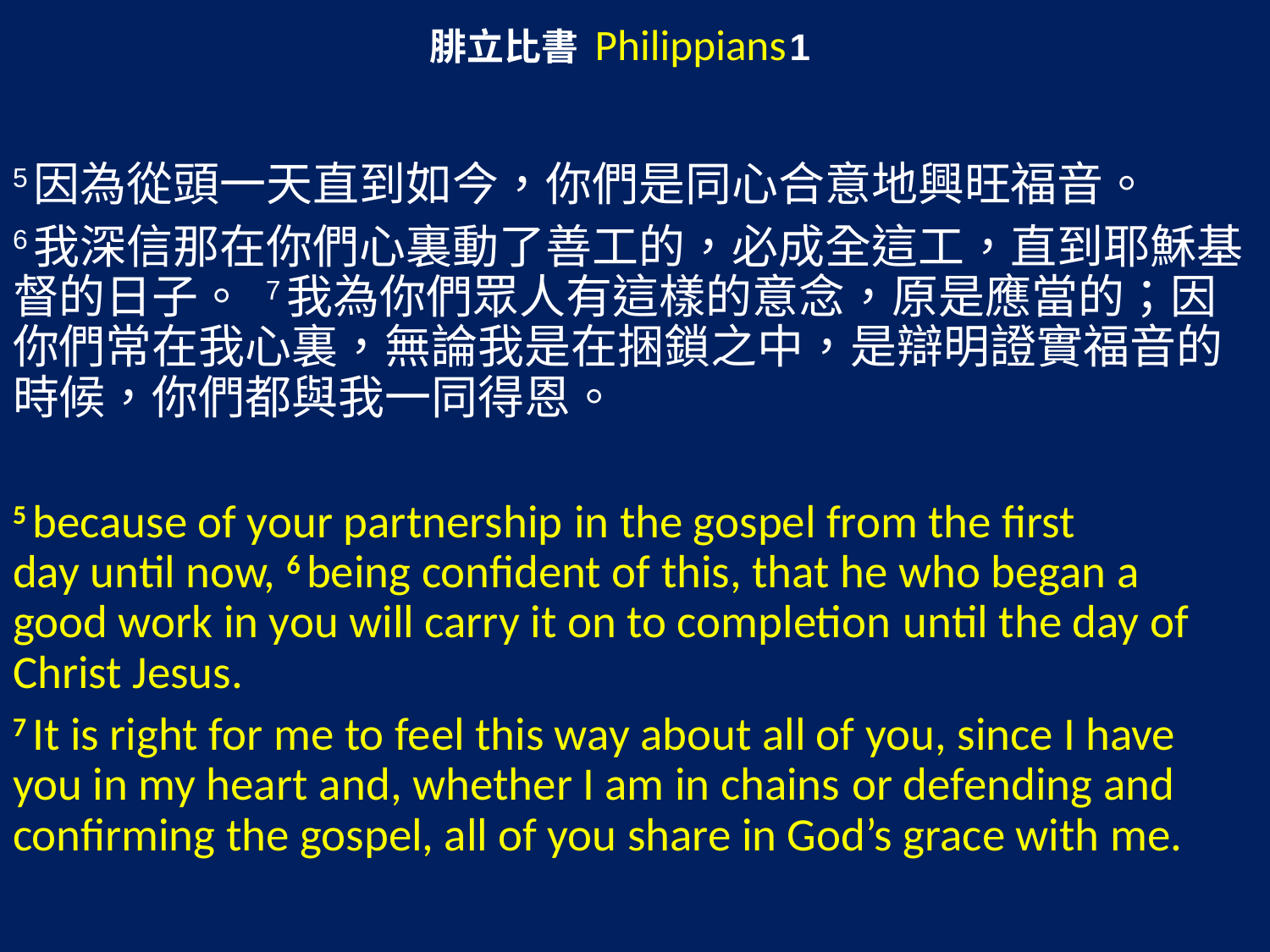

腓立比書 Philippians 1
5因為從頭一天直到如今，你們是同心合意地興旺福音。
6我深信那在你們心裏動了善工的，必成全這工，直到耶穌基督的日子。 7我為你們眾人有這樣的意念，原是應當的；因你們常在我心裏，無論我是在捆鎖之中，是辯明證實福音的時候，你們都與我一同得恩。

5 because of your partnership in the gospel from the first day until now, 6 being confident of this, that he who began a good work in you will carry it on to completion until the day of Christ Jesus.
7 It is right for me to feel this way about all of you, since I have you in my heart and, whether I am in chains or defending and confirming the gospel, all of you share in God’s grace with me.